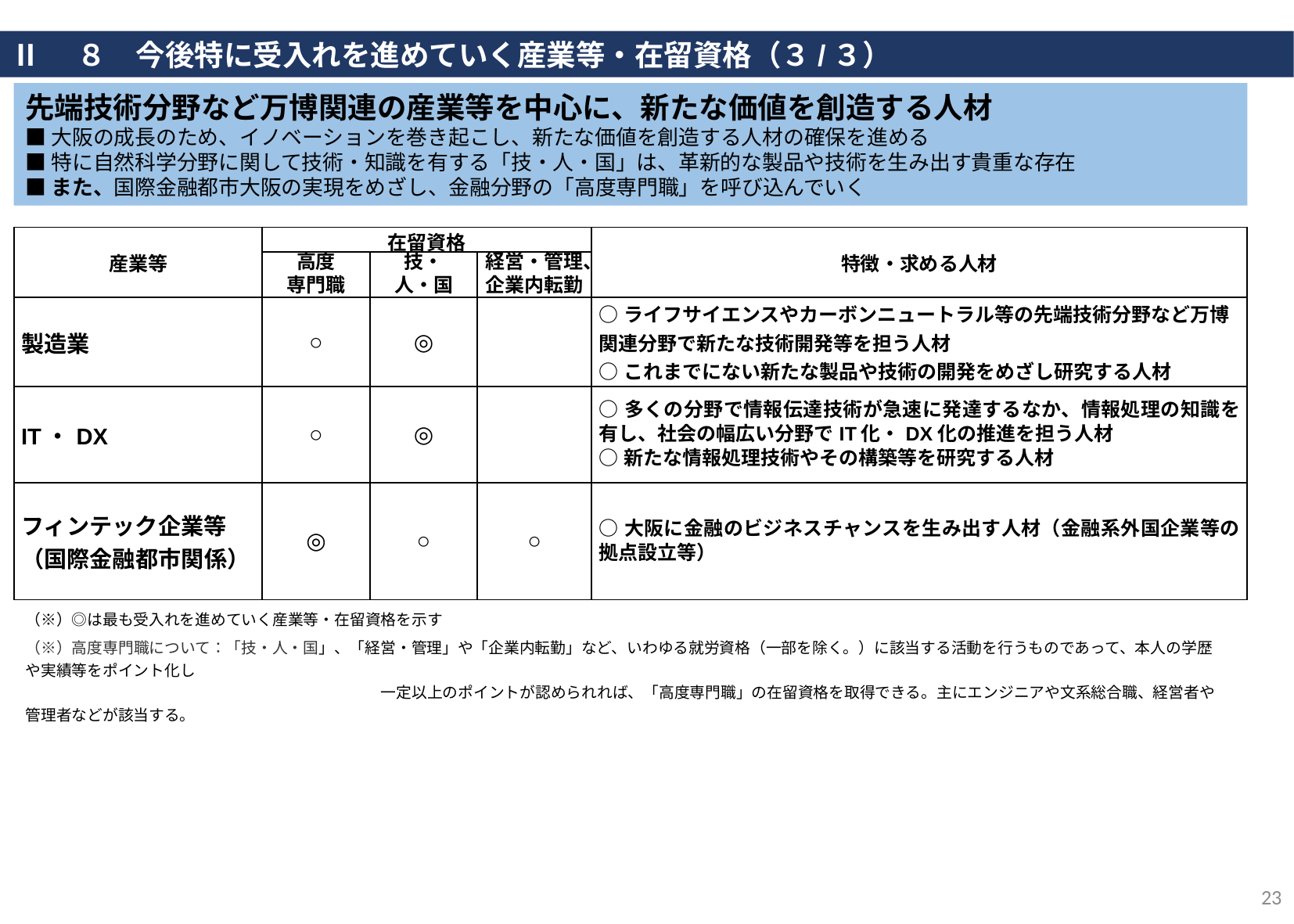

Ⅱ　８　今後特に受入れを進めていく産業等・在留資格（３/３）
先端技術分野など万博関連の産業等を中心に、新たな価値を創造する人材
■大阪の成長のため、イノベーションを巻き起こし、新たな価値を創造する人材の確保を進める
■特に自然科学分野に関して技術・知識を有する「技・人・国」は、革新的な製品や技術を生み出す貴重な存在
■また、国際金融都市大阪の実現をめざし、金融分野の「高度専門職」を呼び込んでいく
| 産業等 | 在留資格 |  |  | 特徴・求める人材 |
| --- | --- | --- | --- | --- |
|  | 高度 専門職 | 技・ 人・国 | 経営・管理、 企業内転勤 |  |
| 製造業 | ○ | ◎ |  | ○ライフサイエンスやカーボンニュートラル等の先端技術分野など万博関連分野で新たな技術開発等を担う人材 ○これまでにない新たな製品や技術の開発をめざし研究する人材 |
| IT・DX | ○ | ◎ |  | ○多くの分野で情報伝達技術が急速に発達するなか、情報処理の知識を有し、社会の幅広い分野でIT化・DX化の推進を担う人材 ○新たな情報処理技術やその構築等を研究する人材 |
| フィンテック企業等 （国際金融都市関係） | ◎ | ○ | ○ | ○大阪に金融のビジネスチャンスを生み出す人材（金融系外国企業等の拠点設立等） |
（※）◎は最も受入れを進めていく産業等・在留資格を示す
| （※）高度専門職について：「技・人・国」、「経営・管理」や「企業内転勤」など、いわゆる就労資格（一部を除く。）に該当する活動を行うものであって、本人の学歴や実績等をポイント化し 　　　　　　　　　　　　　　　　　　　　　　　一定以上のポイントが認められれば、「高度専門職」の在留資格を取得できる。主にエンジニアや文系総合職、経営者や管理者などが該当する。 |
| --- |
23